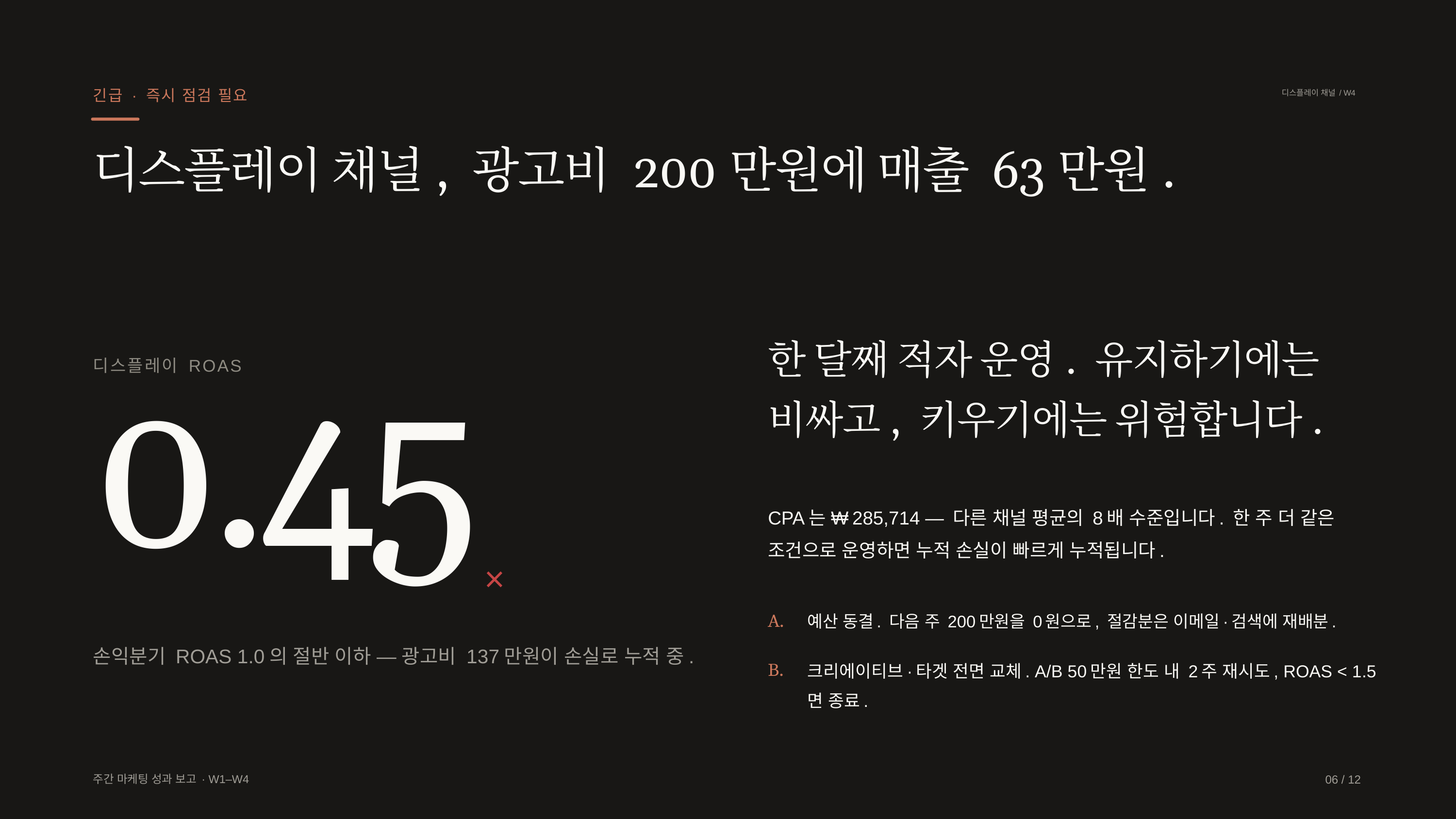

긴급 · 즉시 점검 필요
디스플레이 채널 / W4

디스플레이 채널, 광고비 200만원에 매출 63만원.
한 달째 적자 운영. 유지하기에는 비싸고, 키우기에는 위험합니다.
디스플레이 ROAS
0.45
CPA는 ₩285,714 — 다른 채널 평균의 8배 수준입니다. 한 주 더 같은 조건으로 운영하면 누적 손실이 빠르게 누적됩니다.
×
A.
예산 동결. 다음 주 200만원을 0원으로, 절감분은 이메일·검색에 재배분.
손익분기 ROAS 1.0의 절반 이하 — 광고비 137만원이 손실로 누적 중.
B.
크리에이티브·타겟 전면 교체. A/B 50만원 한도 내 2주 재시도, ROAS < 1.5면 종료.
주간 마케팅 성과 보고 · W1–W4
06 / 12